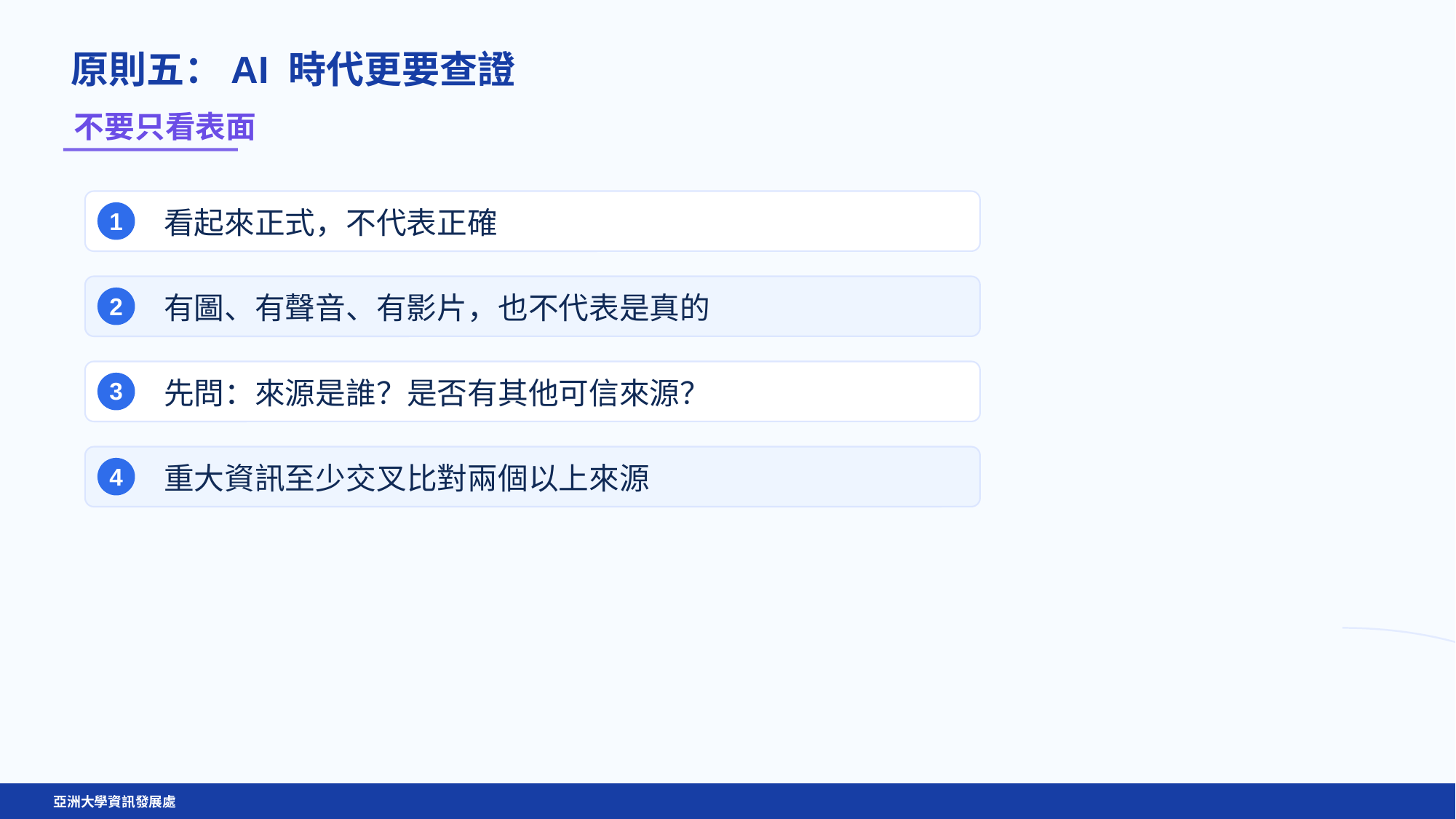

原則五：AI 時代更要查證
不要只看表面

看起來正式，不代表正確
1

有圖、有聲音、有影片，也不代表是真的
2

先問：來源是誰？是否有其他可信來源？
3

重大資訊至少交叉比對兩個以上來源
4

亞洲大學資訊發展處